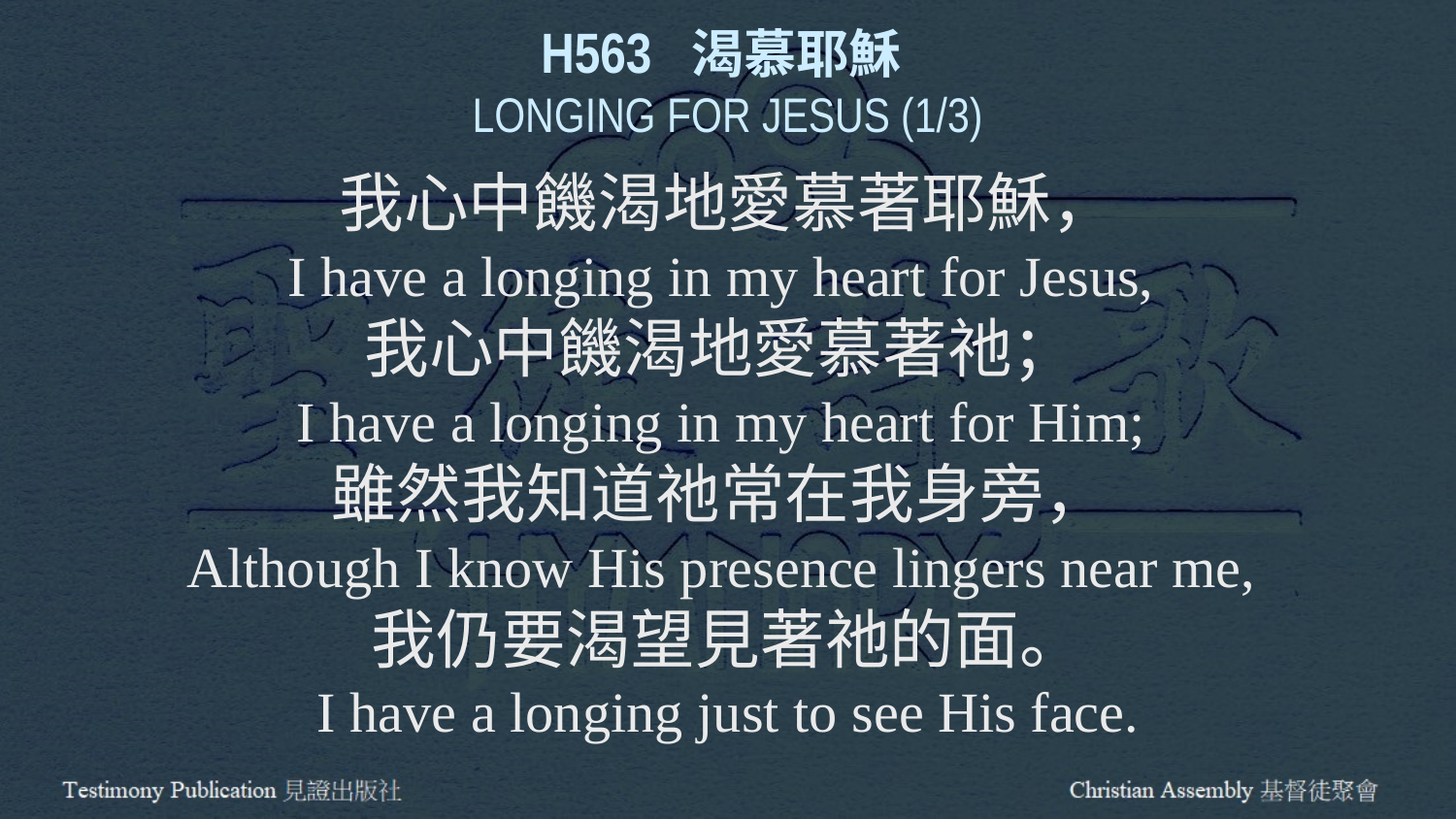

H563  渴慕耶穌
LONGING FOR JESUS (1/3)
我心中饑渴地愛慕著耶穌，
I have a longing in my heart for Jesus,
我心中饑渴地愛慕著祂；
I have a longing in my heart for Him;
雖然我知道祂常在我身旁，
Although I know His presence lingers near me,
我仍要渴望見著祂的面。
I have a longing just to see His face.